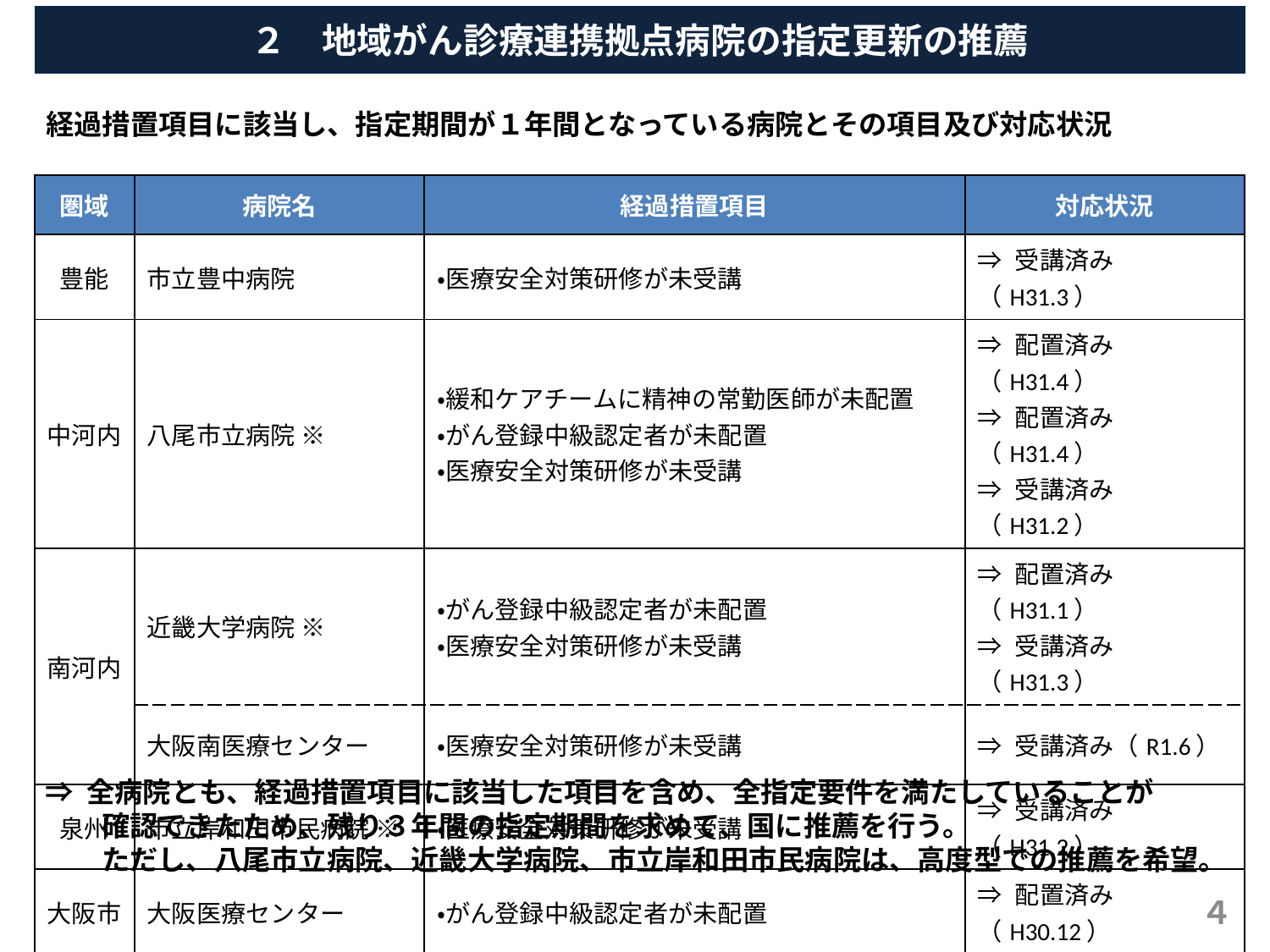

２　地域がん診療連携拠点病院の指定更新の推薦
経過措置項目に該当し、指定期間が１年間となっている病院とその項目及び対応状況
| 圏域 | 病院名 | 経過措置項目 | 対応状況 |
| --- | --- | --- | --- |
| 豊能 | 市立豊中病院 | ・医療安全対策研修が未受講 | ⇒ 受講済み（H31.3） |
| 中河内 | 八尾市立病院 ※ | ・緩和ケアチームに精神の常勤医師が未配置 ・がん登録中級認定者が未配置 ・医療安全対策研修が未受講 | ⇒ 配置済み（H31.4） ⇒ 配置済み（H31.4） ⇒ 受講済み（H31.2） |
| 南河内 | 近畿大学病院 ※ | ・がん登録中級認定者が未配置 ・医療安全対策研修が未受講 | ⇒ 配置済み（H31.1） ⇒ 受講済み（H31.3） |
|  | 大阪南医療センター | ・医療安全対策研修が未受講 | ⇒ 受講済み（R1.6） |
| 泉州 | 市立岸和田市民病院 ※ | ・医療安全対策研修が未受講 | ⇒ 受講済み（H31.2） |
| 大阪市 | 大阪医療センター | ・がん登録中級認定者が未配置 | ⇒ 配置済み（H30.12） |
⇒ 全病院とも、経過措置項目に該当した項目を含め、全指定要件を満たしていることが
　　確認できたため、残り３年間の指定期間を求めて、国に推薦を行う。
　　ただし、八尾市立病院、近畿大学病院、市立岸和田市民病院は、高度型での推薦を希望。
４